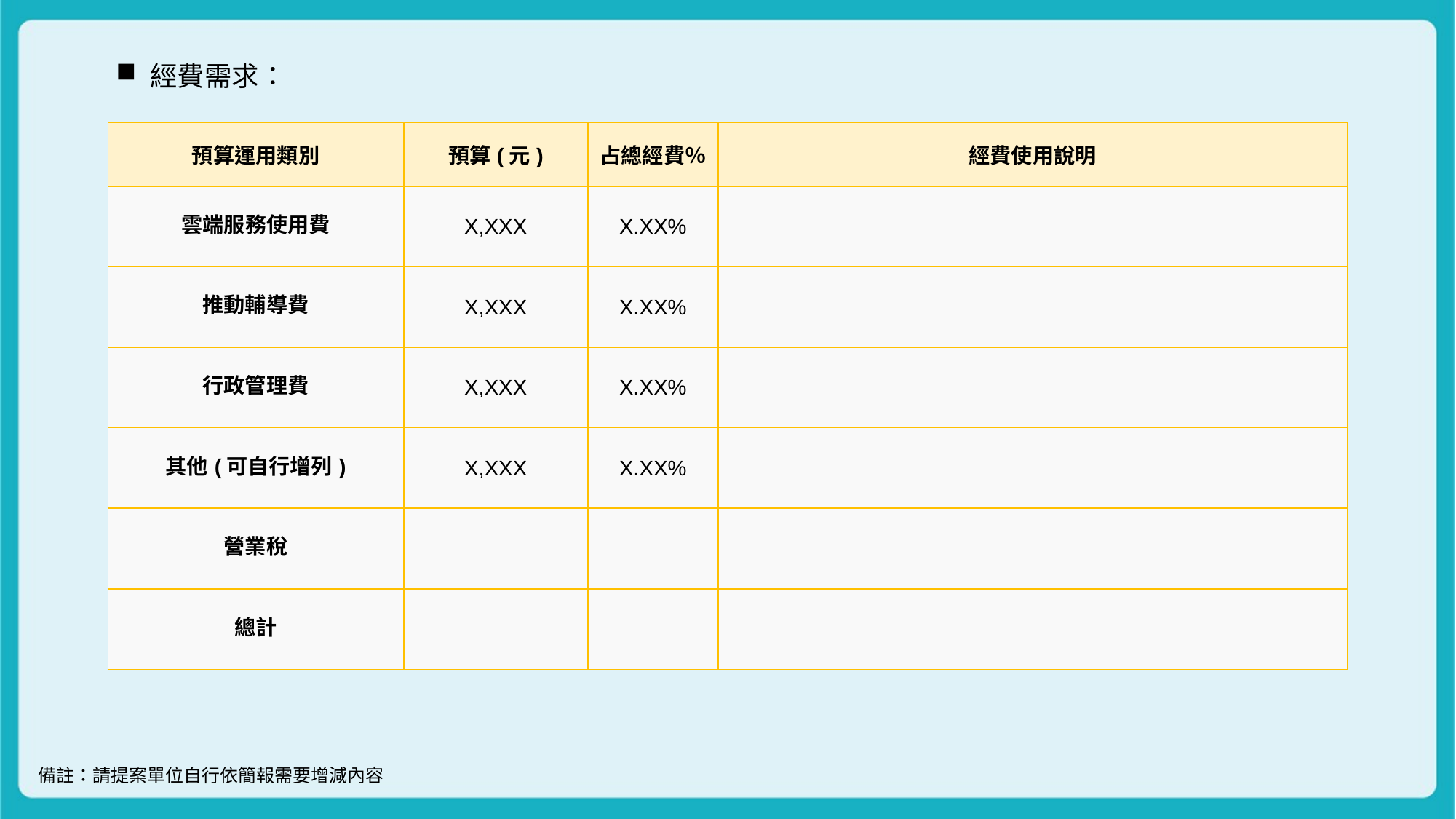

經費需求：

| 預算運用類別 | 預算(元) | 占總經費％ | 經費使用說明 |
| --- | --- | --- | --- |
| 雲端服務使用費 | X,XXX | X.XX% |  |
| 推動輔導費 | X,XXX | X.XX% |  |
| 行政管理費 | X,XXX | X.XX% |  |
| 其他(可自行增列) | X,XXX | X.XX% |  |
| 營業稅 |  |  |  |
| 總計 |  |  |  |
備註：請提案單位自行依簡報需要增減內容